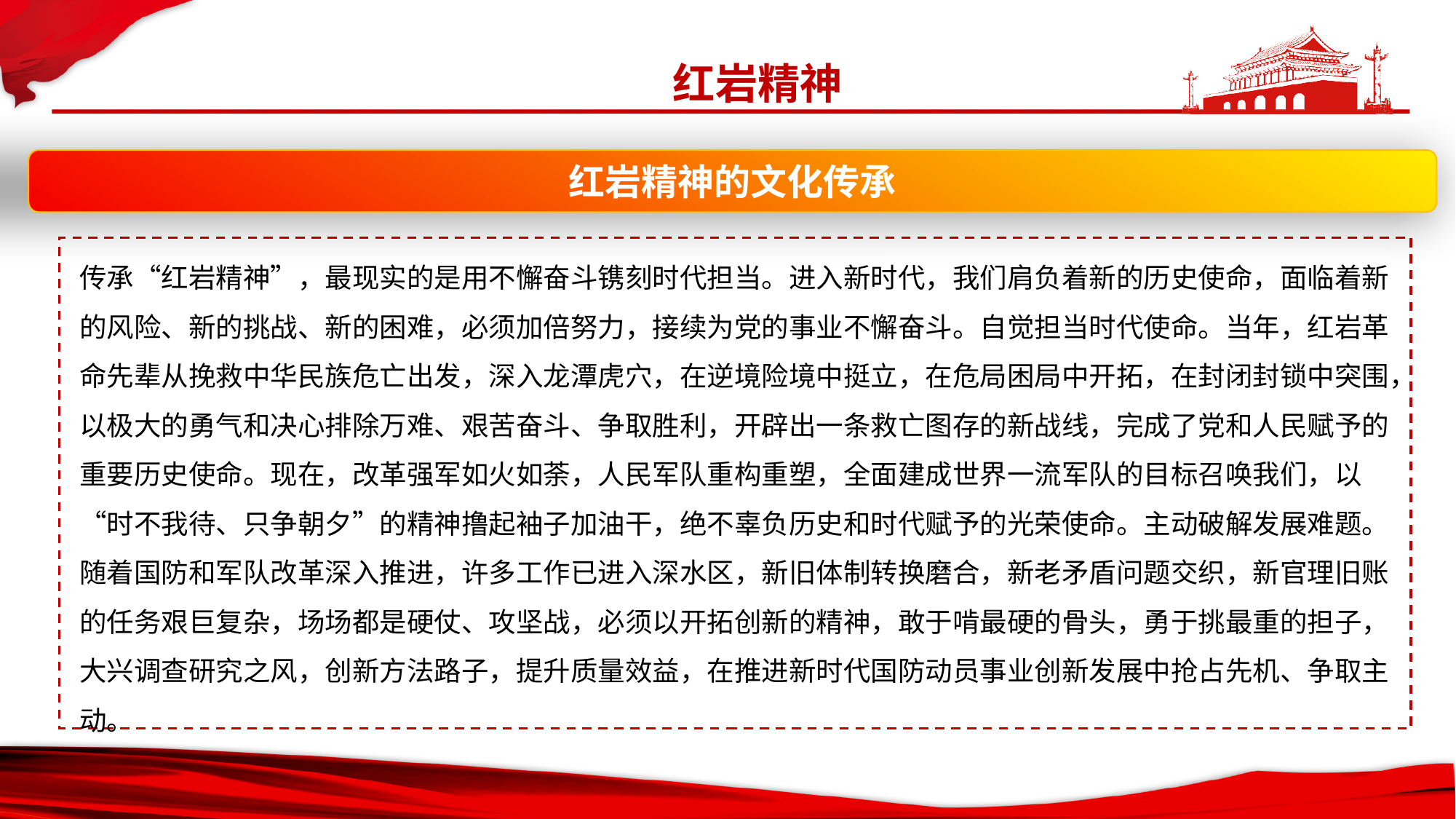

红岩精神
红岩精神的文化传承

传承“红岩精神”，最现实的是用不懈奋斗镌刻时代担当。进入新时代，我们肩负着新的历史使命，面临着新的风险、新的挑战、新的困难，必须加倍努力，接续为党的事业不懈奋斗。自觉担当时代使命。当年，红岩革命先辈从挽救中华民族危亡出发，深入龙潭虎穴，在逆境险境中挺立，在危局困局中开拓，在封闭封锁中突围，以极大的勇气和决心排除万难、艰苦奋斗、争取胜利，开辟出一条救亡图存的新战线，完成了党和人民赋予的重要历史使命。现在，改革强军如火如荼，人民军队重构重塑，全面建成世界一流军队的目标召唤我们，以“时不我待、只争朝夕”的精神撸起袖子加油干，绝不辜负历史和时代赋予的光荣使命。主动破解发展难题。随着国防和军队改革深入推进，许多工作已进入深水区，新旧体制转换磨合，新老矛盾问题交织，新官理旧账的任务艰巨复杂，场场都是硬仗、攻坚战，必须以开拓创新的精神，敢于啃最硬的骨头，勇于挑最重的担子，大兴调查研究之风，创新方法路子，提升质量效益，在推进新时代国防动员事业创新发展中抢占先机、争取主动。